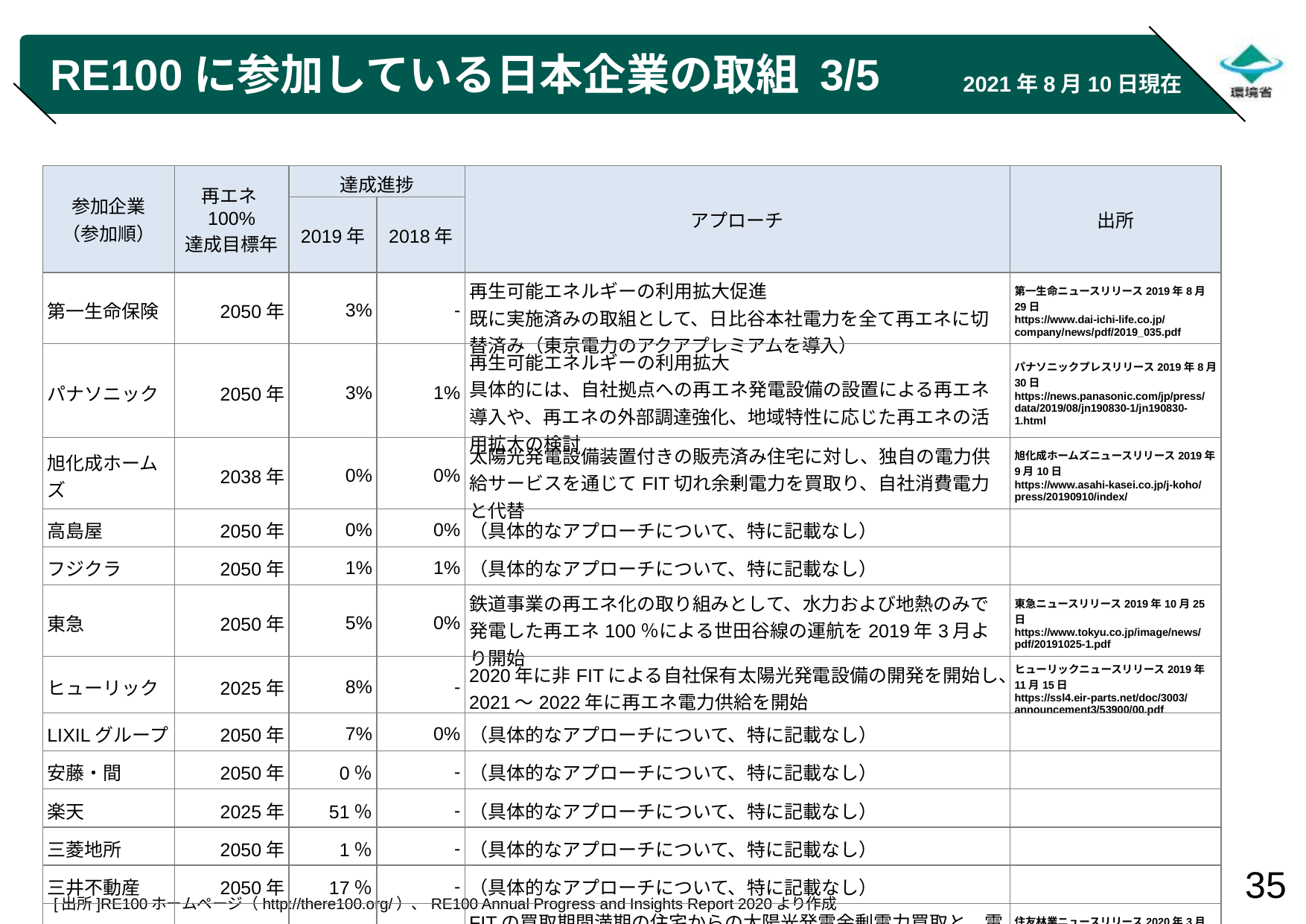

# RE100に参加している日本企業の取組 3/5
2021年8月10日現在
| 参加企業 （参加順） | 再エネ100% 達成目標年 | 達成進捗 |  | アプローチ | 出所 |
| --- | --- | --- | --- | --- | --- |
|  |  | 2019年 | 2018年 |  |  |
| 第一生命保険 | 2050年 | 3% | - | 再生可能エネルギーの利用拡大促進 既に実施済みの取組として、日比谷本社電力を全て再エネに切替済み（東京電力のアクアプレミアムを導入） | 第一生命ニュースリリース2019年8月29日 https://www.dai-ichi-life.co.jp/company/news/pdf/2019\_035.pdf |
| パナソニック | 2050年 | 3% | 1% | 再生可能エネルギーの利用拡大 具体的には、自社拠点への再エネ発電設備の設置による再エネ導入や、再エネの外部調達強化、地域特性に応じた再エネの活用拡大の検討 | パナソニックプレスリリース2019年8月30日 https://news.panasonic.com/jp/press/data/2019/08/jn190830-1/jn190830-1.html |
| 旭化成ホームズ | 2038年 | 0% | 0% | 太陽光発電設備装置付きの販売済み住宅に対し、独自の電力供給サービスを通じてFIT切れ余剰電力を買取り、自社消費電力と代替 | 旭化成ホームズニュースリリース2019年9月10日 https://www.asahi-kasei.co.jp/j-koho/press/20190910/index/ |
| 高島屋 | 2050年 | 0% | 0% | （具体的なアプローチについて、特に記載なし） |  |
| フジクラ | 2050年 | 1% | 1% | （具体的なアプローチについて、特に記載なし） |  |
| 東急 | 2050年 | 5% | 0% | 鉄道事業の再エネ化の取り組みとして、水力および地熱のみで発電した再エネ100％による世田谷線の運航を2019年3月より開始 | 東急ニュースリリース2019年10月25日 https://www.tokyu.co.jp/image/news/pdf/20191025-1.pdf |
| ヒューリック | 2025年 | 8% | - | 2020年に非FITによる自社保有太陽光発電設備の開発を開始し、2021～2022年に再エネ電力供給を開始 | ヒューリックニュースリリース2019年11月15日 https://ssl4.eir-parts.net/doc/3003/announcement3/53900/00.pdf |
| LIXILグループ | 2050年 | 7% | 0% | （具体的なアプローチについて、特に記載なし） |  |
| 安藤・間 | 2050年 | 0％ | - | （具体的なアプローチについて、特に記載なし） |  |
| 楽天 | 2025年 | 51％ | - | （具体的なアプローチについて、特に記載なし） |  |
| 三菱地所 | 2050年 | 1％ | - | （具体的なアプローチについて、特に記載なし） |  |
| 三井不動産 | 2050年 | 17％ | - | （具体的なアプローチについて、特に記載なし） |  |
| 住友林業 | 2040年 | 16％ | - | FITの買取期間満期の住宅からの太陽光発電余剰電力買取と、電力供給の代理販売サービスによる自社拠点での利活用、また、発電事業における発電燃料の100％再エネ化 | 住友林業ニュースリリース2020年3月31日 https://sfc.jp/information/news/2020/2020-03-31.html |
[出所]RE100ホームページ（http://there100.org/）、RE100 Annual Progress and Insights Report 2020より作成